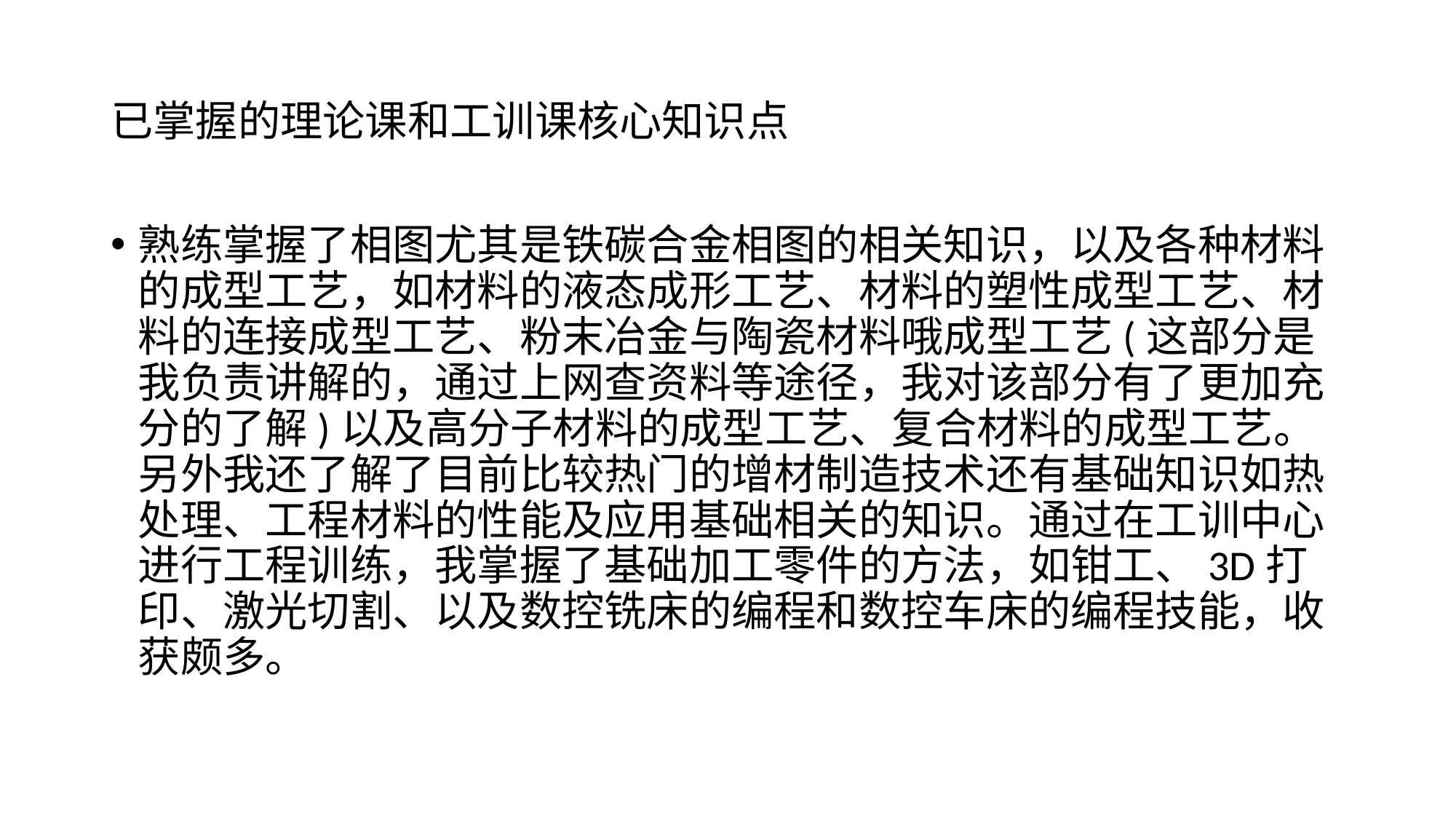

# 已掌握的理论课和工训课核心知识点
熟练掌握了相图尤其是铁碳合金相图的相关知识，以及各种材料的成型工艺，如材料的液态成形工艺、材料的塑性成型工艺、材料的连接成型工艺、粉末冶金与陶瓷材料哦成型工艺(这部分是我负责讲解的，通过上网查资料等途径，我对该部分有了更加充分的了解)以及高分子材料的成型工艺、复合材料的成型工艺。另外我还了解了目前比较热门的增材制造技术还有基础知识如热处理、工程材料的性能及应用基础相关的知识。通过在工训中心进行工程训练，我掌握了基础加工零件的方法，如钳工、3D打印、激光切割、以及数控铣床的编程和数控车床的编程技能，收获颇多。